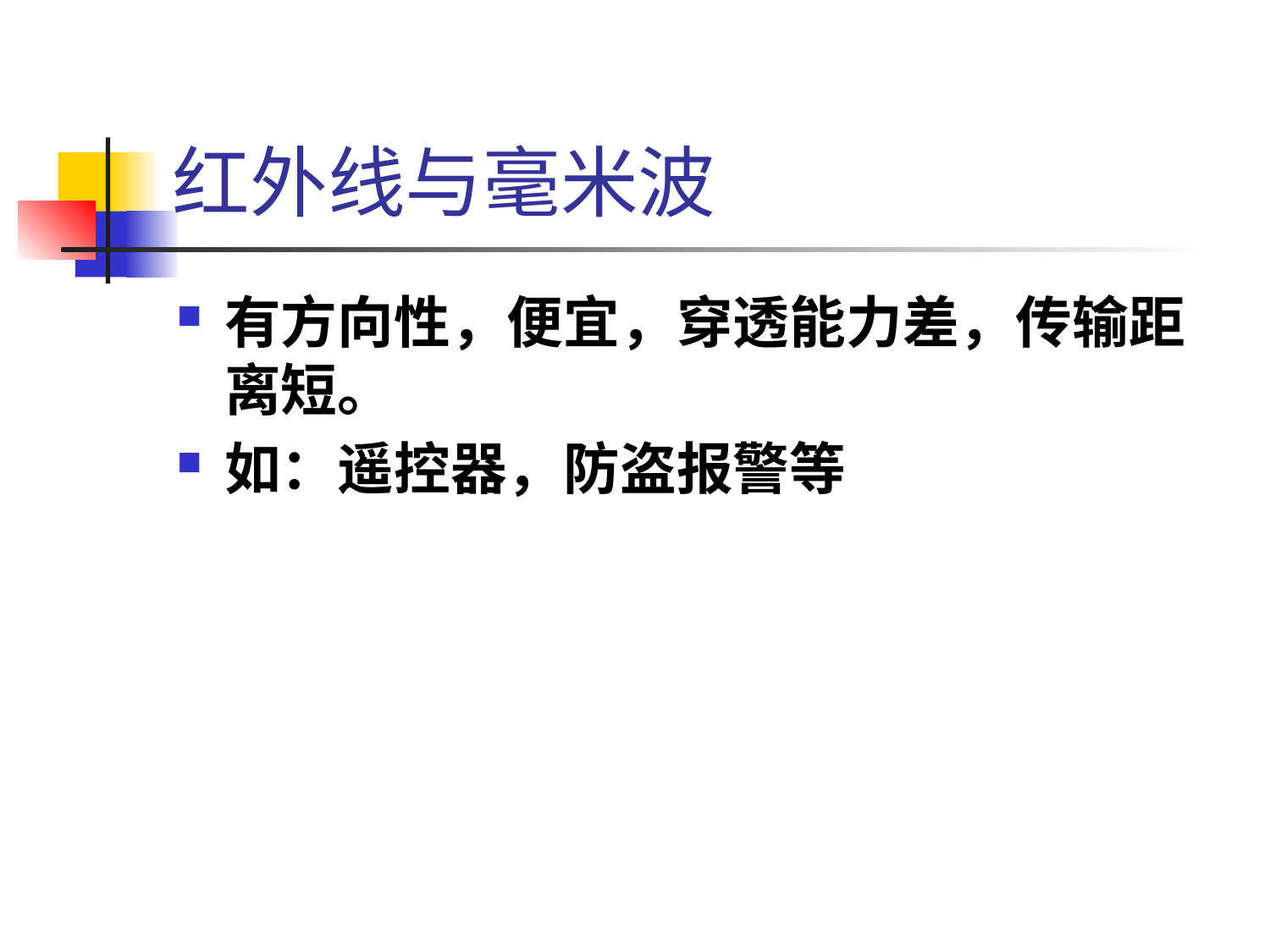

# 红外线与毫米波
有方向性，便宜，穿透能力差，传输距离短。
如：遥控器，防盗报警等